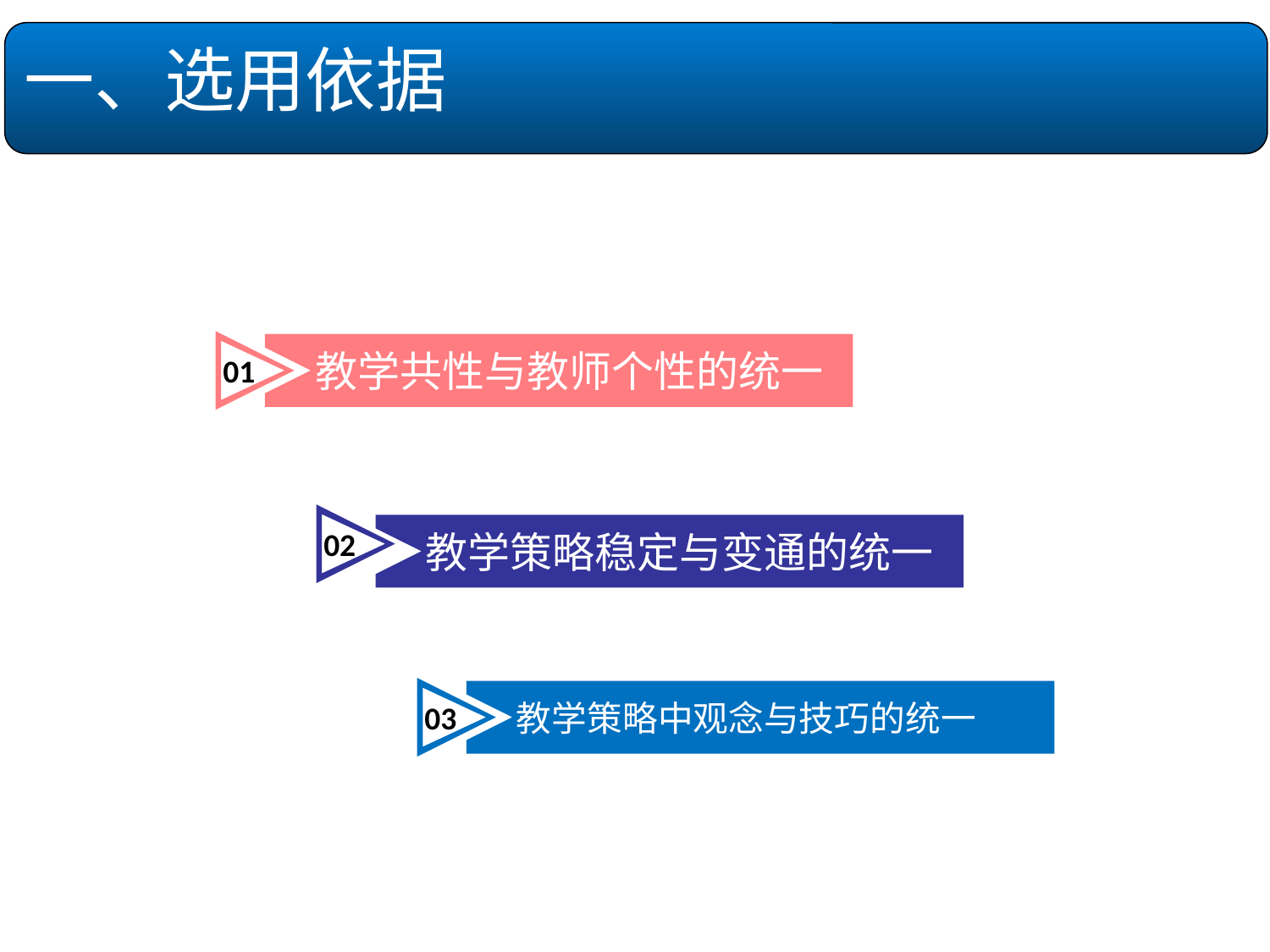

一、选用依据
LOREM IPSUM DOLOR
01
教学共性与教师个性的统一
02
教学策略稳定与变通的统一
03
教学策略中观念与技巧的统一